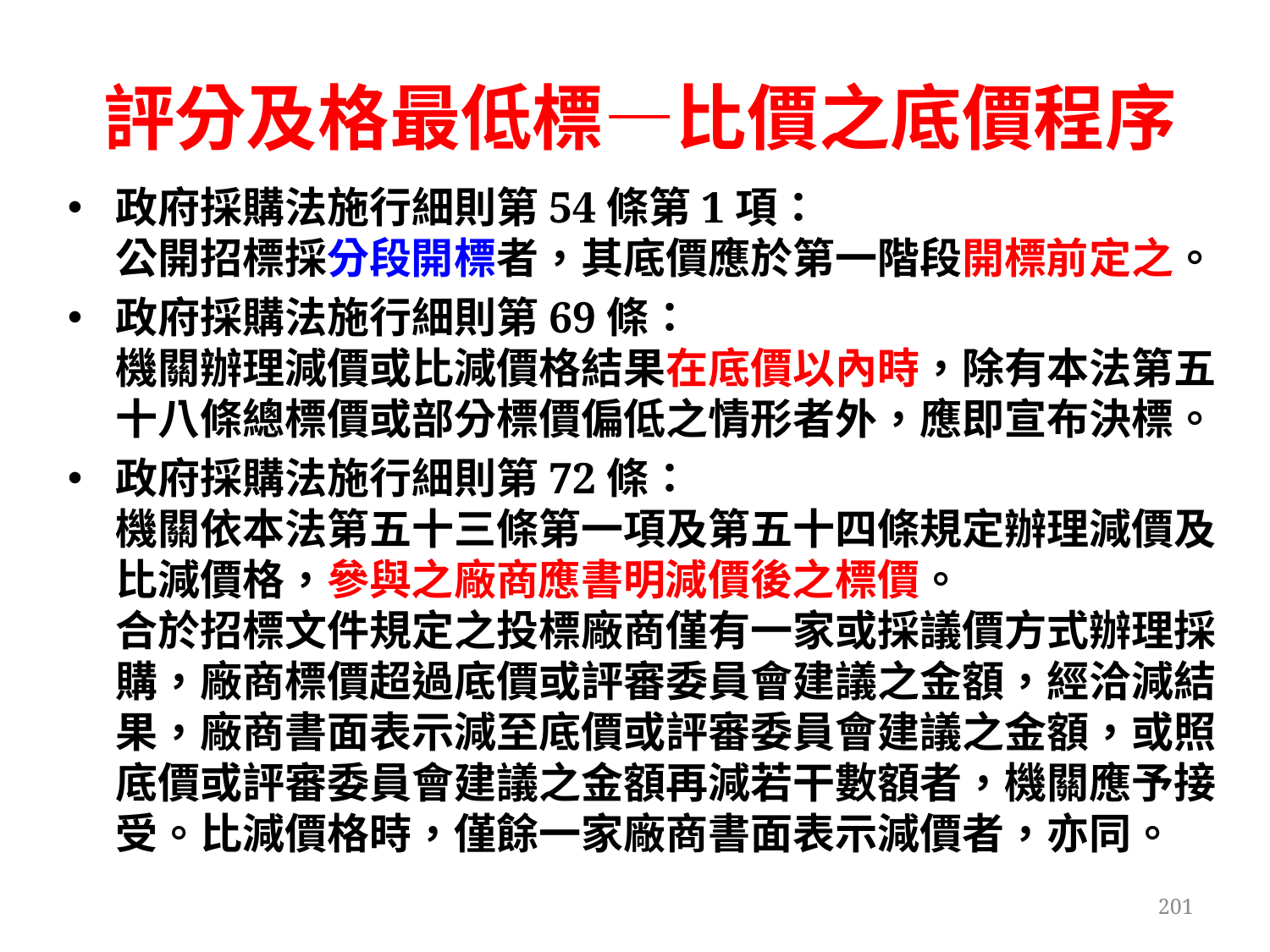

# 評分及格最低標—比價之底價程序
政府採購法施行細則第54條第1項：
公開招標採分段開標者，其底價應於第一階段開標前定之。
政府採購法施行細則第69條：
機關辦理減價或比減價格結果在底價以內時，除有本法第五十八條總標價或部分標價偏低之情形者外，應即宣布決標。
政府採購法施行細則第72條：
機關依本法第五十三條第一項及第五十四條規定辦理減價及比減價格，參與之廠商應書明減價後之標價。
合於招標文件規定之投標廠商僅有一家或採議價方式辦理採購，廠商標價超過底價或評審委員會建議之金額，經洽減結果，廠商書面表示減至底價或評審委員會建議之金額，或照底價或評審委員會建議之金額再減若干數額者，機關應予接受。比減價格時，僅餘一家廠商書面表示減價者，亦同。
201